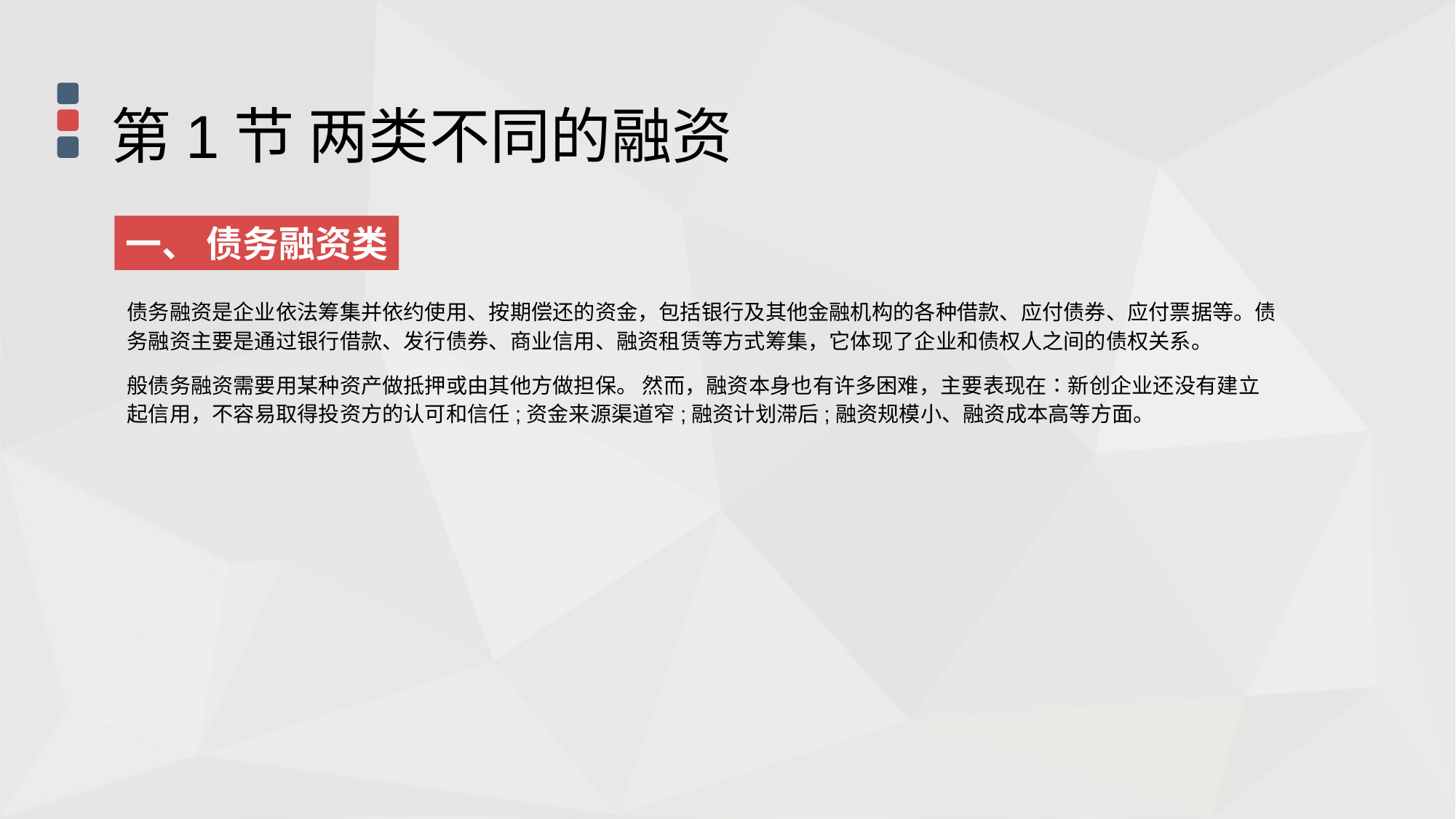

第1节 两类不同的融资
一、 债务融资类
债务融资是企业依法筹集并依约使用、按期偿还的资金，包括银行及其他金融机构的各种借款、应付债券、应付票据等。债务融资主要是通过银行借款、发行债券、商业信用、融资租赁等方式筹集，它体现了企业和债权人之间的债权关系。
般债务融资需要用某种资产做抵押或由其他方做担保。 然而，融资本身也有许多困难，主要表现在∶新创企业还没有建立起信用，不容易取得投资方的认可和信任;资金来源渠道窄;融资计划滞后;融资规模小、融资成本高等方面。